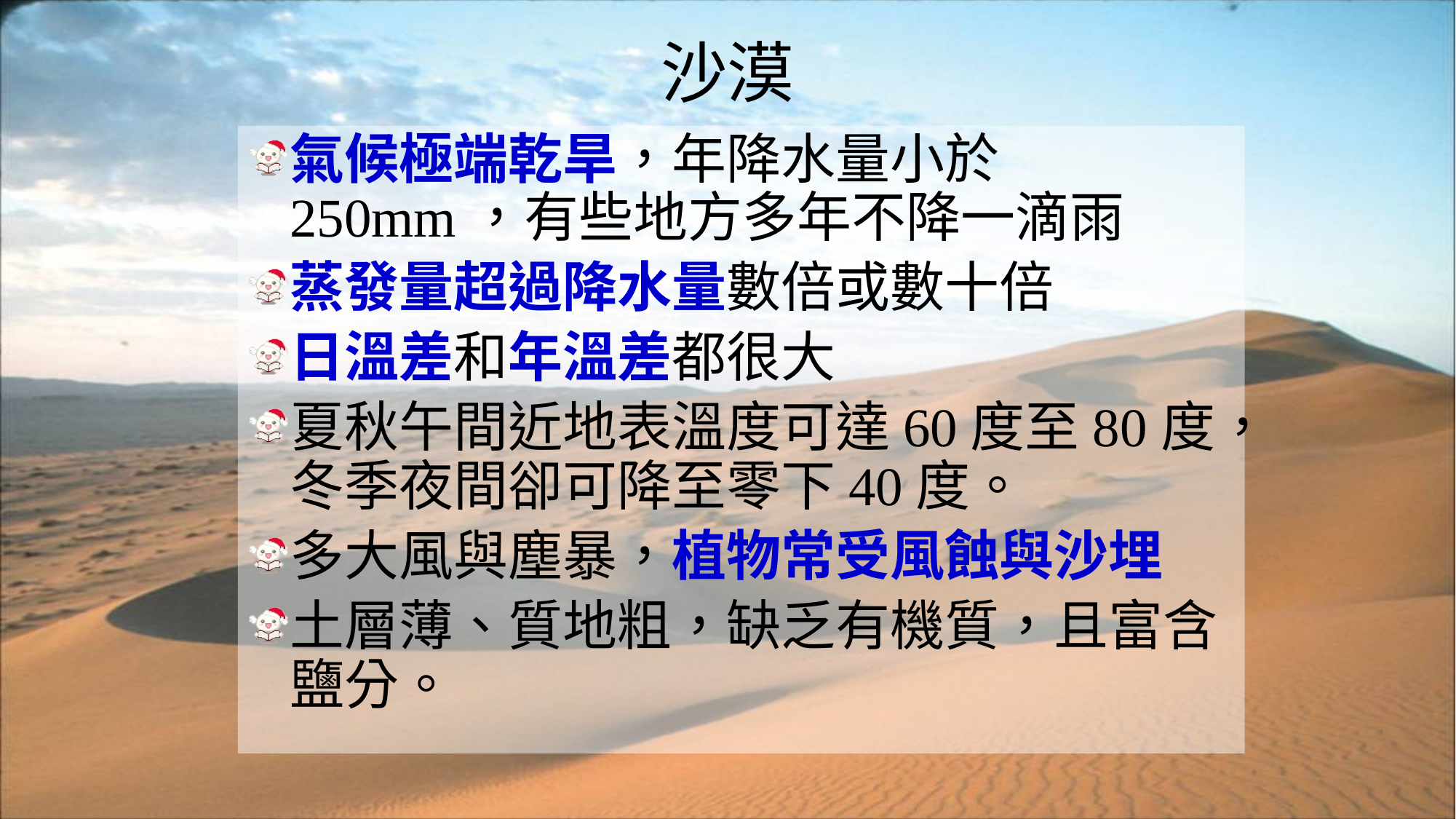

# 沙漠
氣候極端乾旱，年降水量小於250mm，有些地方多年不降一滴雨
蒸發量超過降水量數倍或數十倍
日溫差和年溫差都很大
夏秋午間近地表溫度可達60度至80度，冬季夜間卻可降至零下40度。
多大風與塵暴，植物常受風蝕與沙埋
土層薄、質地粗，缺乏有機質，且富含鹽分。